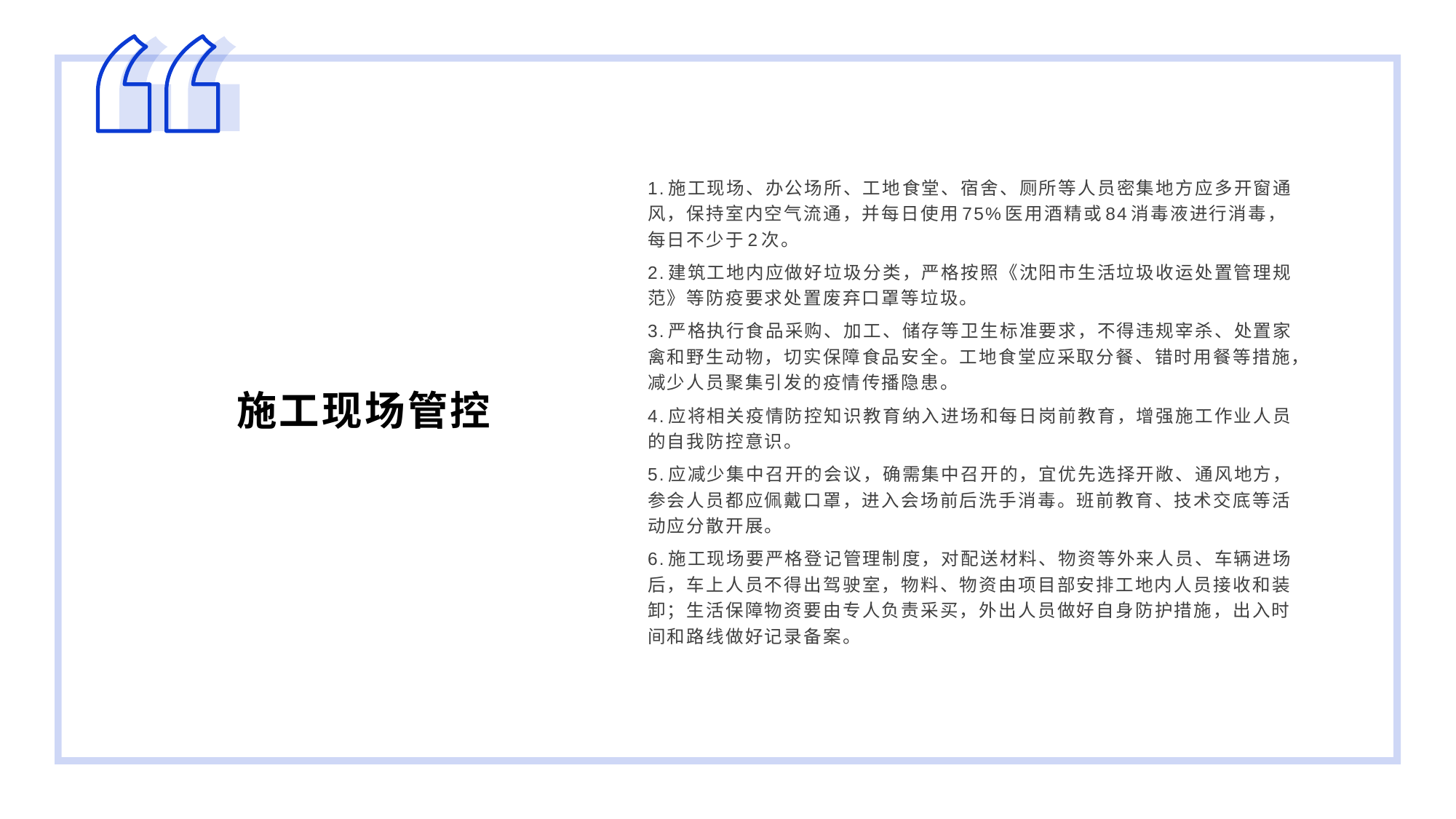

1.施工现场、办公场所、工地食堂、宿舍、厕所等人员密集地方应多开窗通风，保持室内空气流通，并每日使用75%医用酒精或84消毒液进行消毒，每日不少于2次。
2.建筑工地内应做好垃圾分类，严格按照《沈阳市生活垃圾收运处置管理规范》等防疫要求处置废弃口罩等垃圾。
3.严格执行食品采购、加工、储存等卫生标准要求，不得违规宰杀、处置家禽和野生动物，切实保障食品安全。工地食堂应采取分餐、错时用餐等措施，减少人员聚集引发的疫情传播隐患。
4.应将相关疫情防控知识教育纳入进场和每日岗前教育，增强施工作业人员的自我防控意识。
5.应减少集中召开的会议，确需集中召开的，宜优先选择开敞、通风地方，参会人员都应佩戴口罩，进入会场前后洗手消毒。班前教育、技术交底等活动应分散开展。
6.施工现场要严格登记管理制度，对配送材料、物资等外来人员、车辆进场后，车上人员不得出驾驶室，物料、物资由项目部安排工地内人员接收和装卸；生活保障物资要由专人负责采买，外出人员做好自身防护措施，出入时间和路线做好记录备案。
施工现场管控